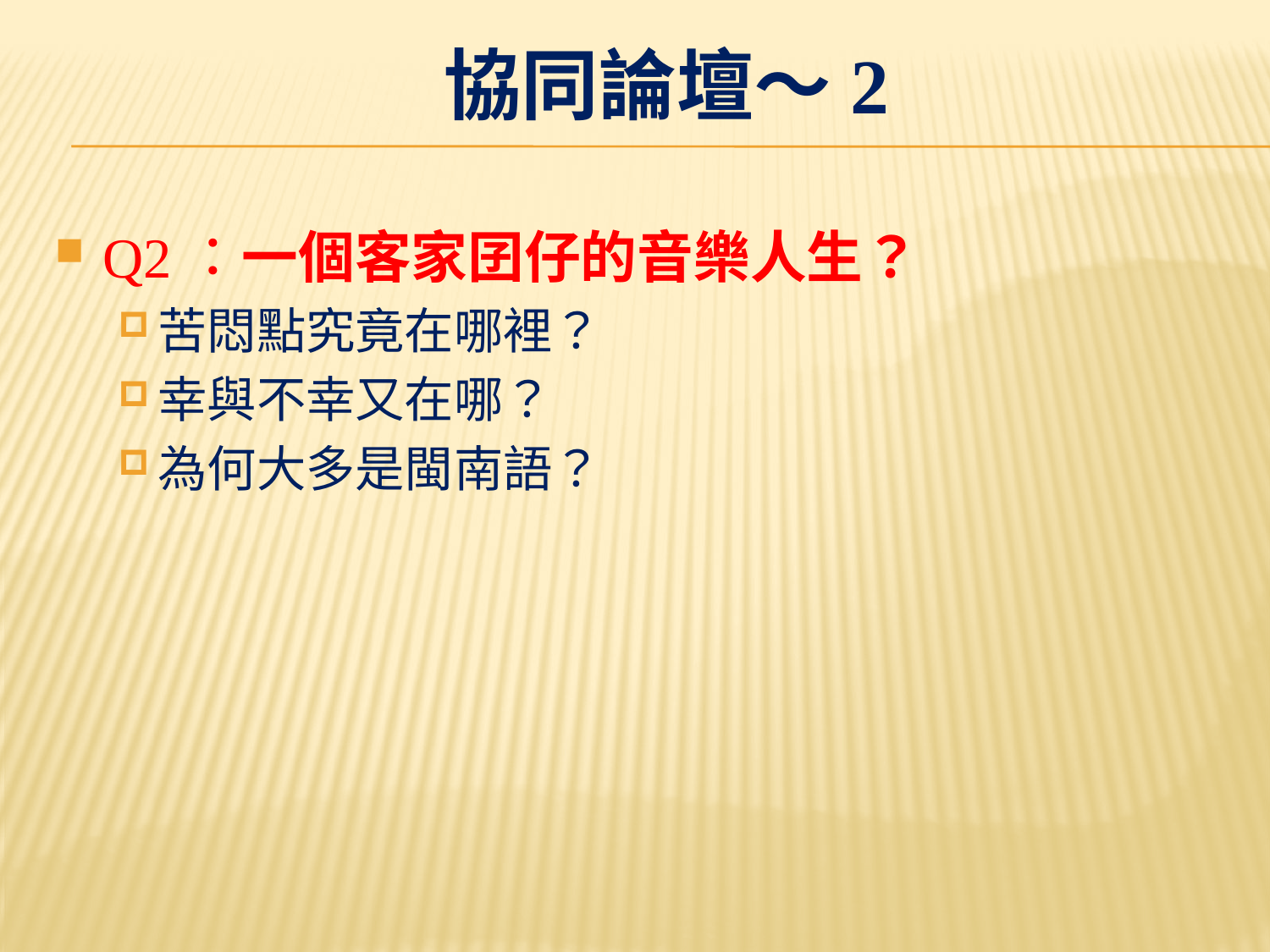

# 協同論壇～2
Q2：一個客家囝仔的音樂人生？
苦悶點究竟在哪裡？
幸與不幸又在哪？
為何大多是閩南語？